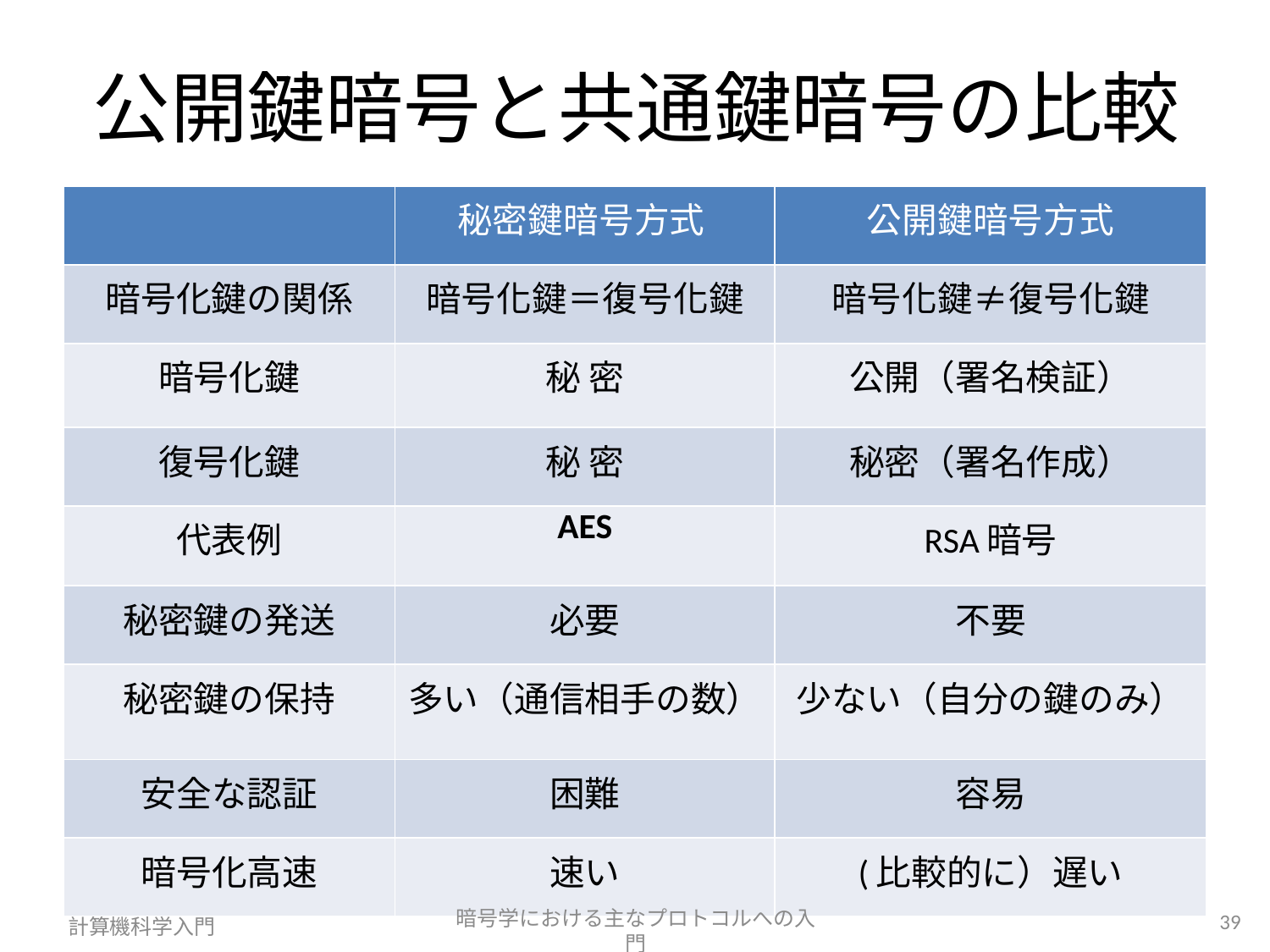

# 公開鍵暗号と共通鍵暗号の比較
|  | 秘密鍵暗号方式 | 公開鍵暗号方式 |
| --- | --- | --- |
| 暗号化鍵の関係 | 暗号化鍵＝復号化鍵 | 暗号化鍵≠復号化鍵 |
| 暗号化鍵 | 秘 密 | 公開（署名検証） |
| 復号化鍵 | 秘 密 | 秘密（署名作成） |
| 代表例 | AES | RSA暗号 |
| 秘密鍵の発送 | 必要 | 不要 |
| 秘密鍵の保持 | 多い（通信相手の数） | 少ない（自分の鍵のみ） |
| 安全な認証 | 困難 | 容易 |
| 暗号化高速 | 速い | (比較的に）遅い |
39
計算機科学入門
暗号学における主なプロトコルへの入門